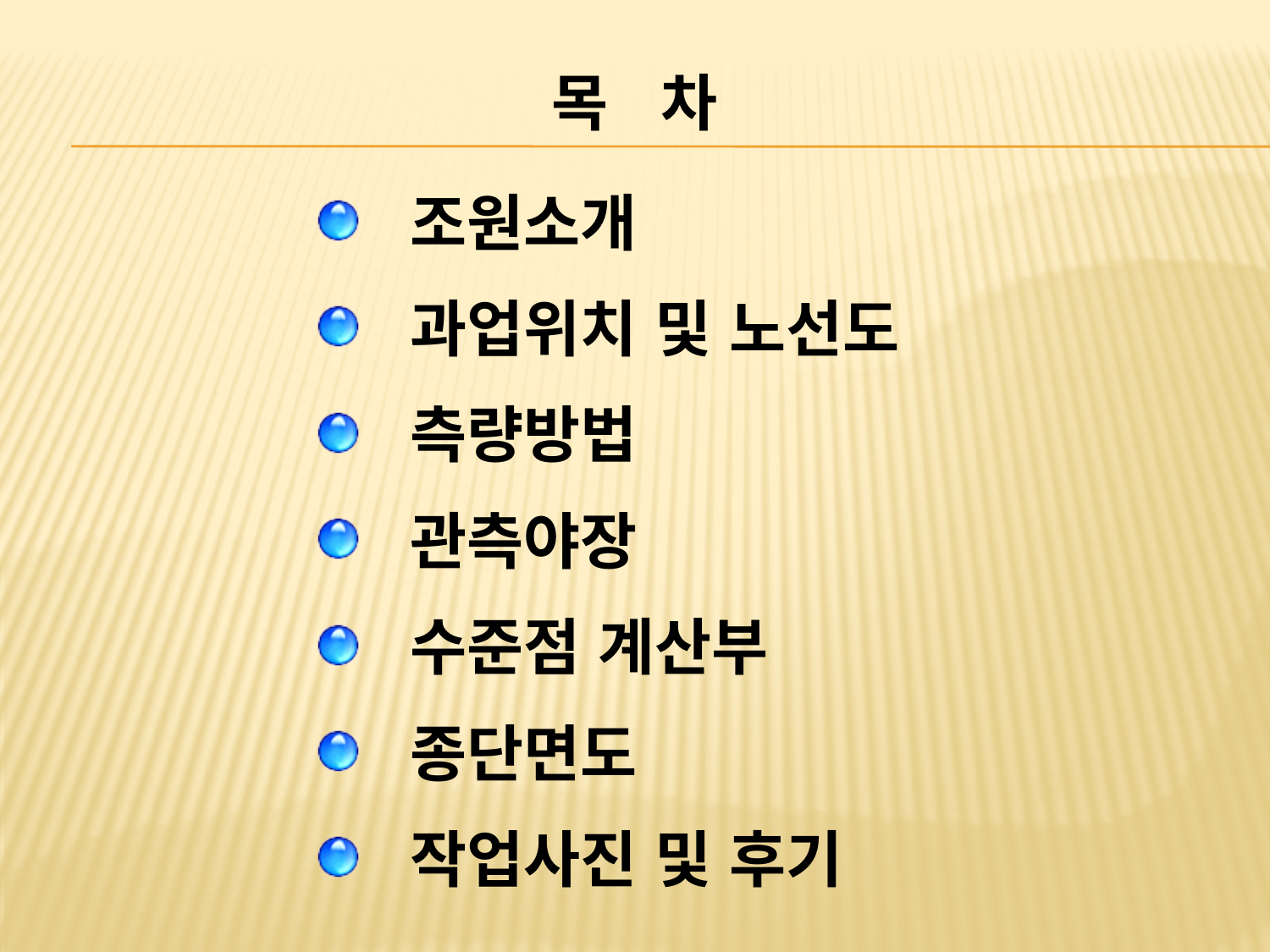

목   차
  조원소개
  과업위치 및 노선도
  측량방법
  관측야장
  수준점 계산부
  종단면도
  작업사진 및 후기